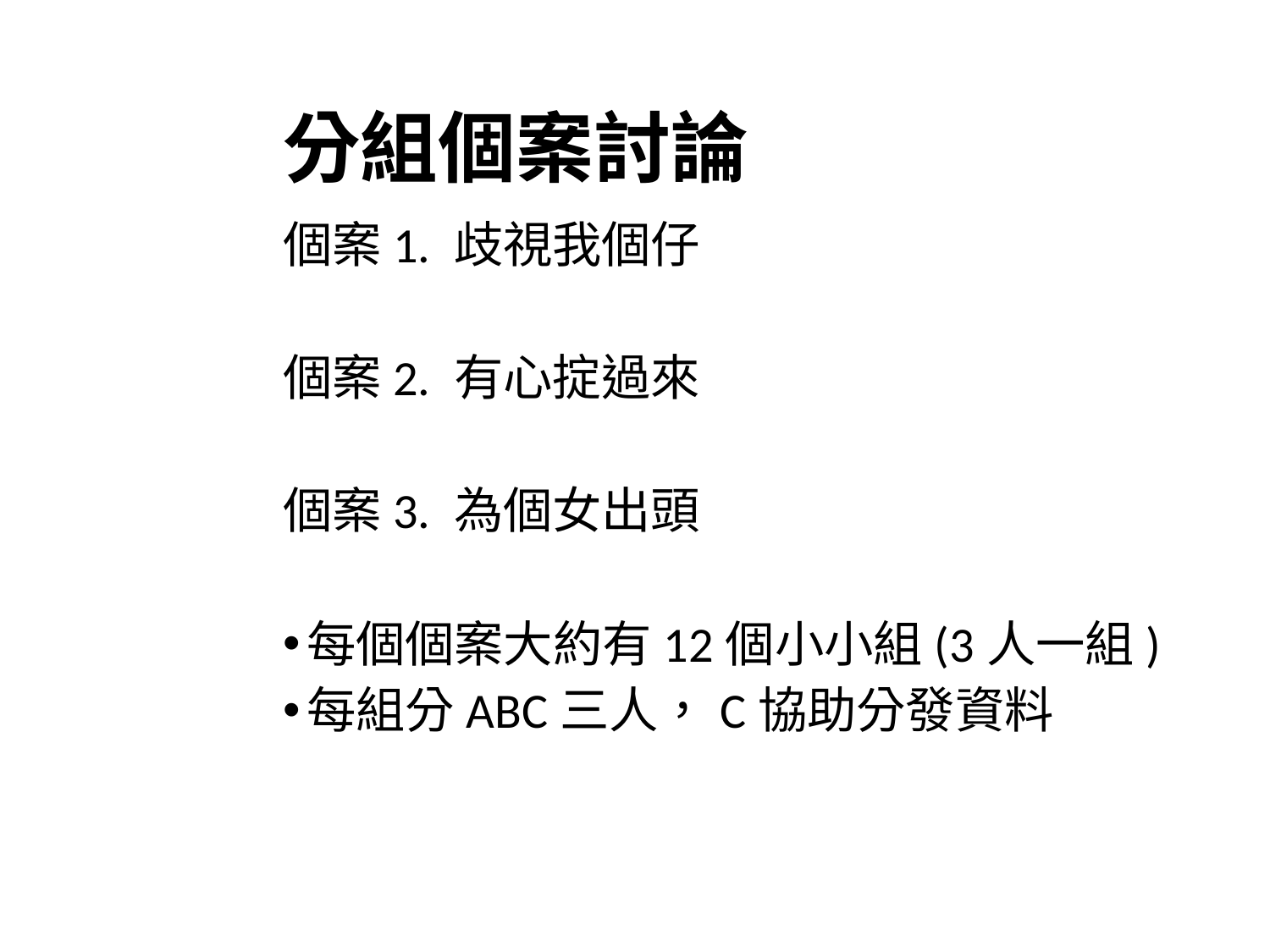

# 分組個案討論
個案1. 歧視我個仔

個案2. 有心掟過來

個案3. 為個女出頭

每個個案大約有12個小小組(3人一組)
每組分ABC三人，C協助分發資料